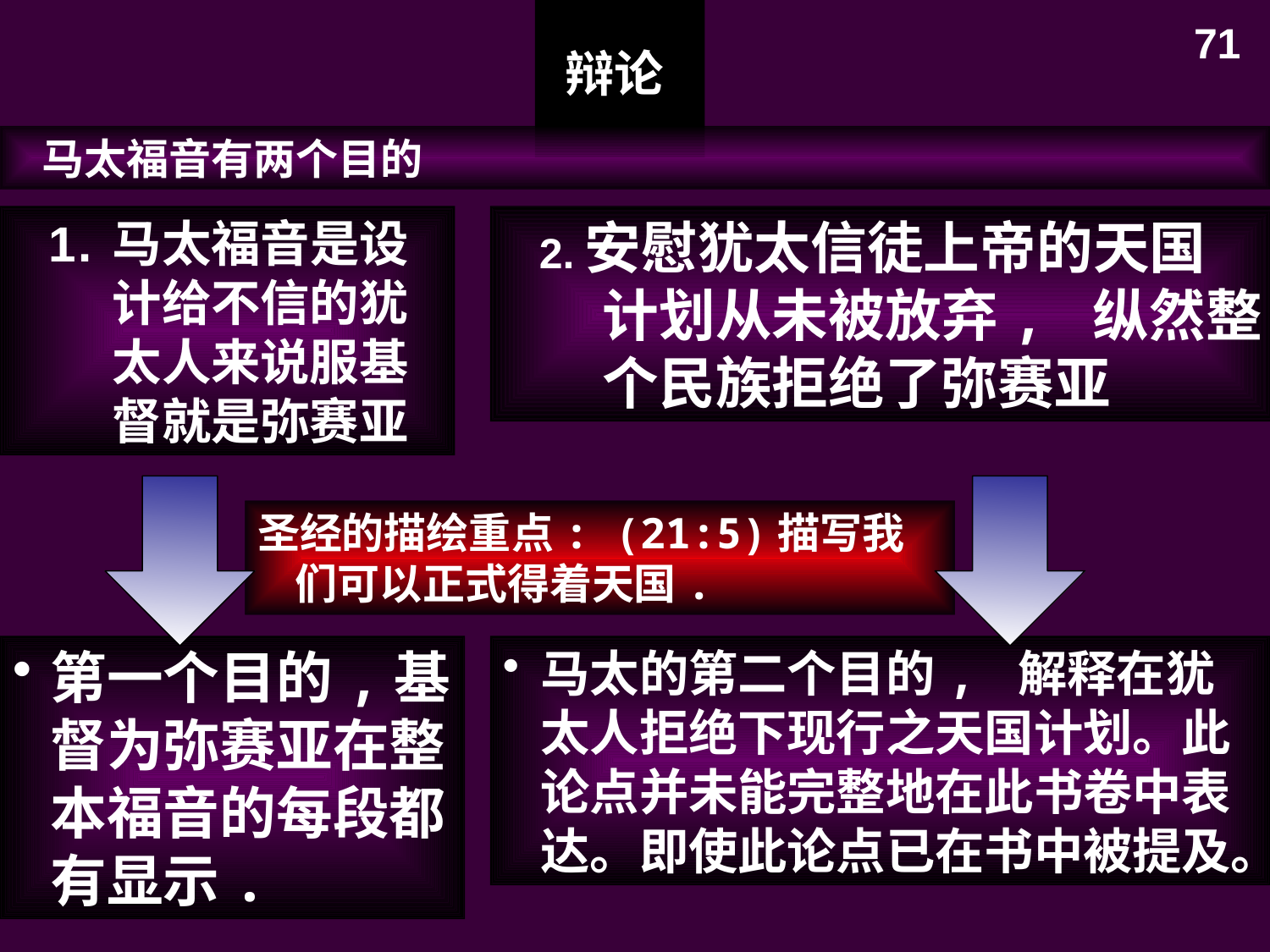

71
辩论
  马太福音有两个目的
马太福音是设计给不信的犹太人来说服基督就是弥赛亚
2.安慰犹太信徒上帝的天国计划从未被放弃, 纵然整个民族拒绝了弥赛亚

圣经的描绘重点: (21:5)描写我们可以正式得着天国.
马太的第二个目的, 解释在犹太人拒绝下现行之天国计划。此论点并未能完整地在此书卷中表达。即使此论点已在书中被提及。
第一个目的,基督为弥赛亚在整本福音的每段都有显示.